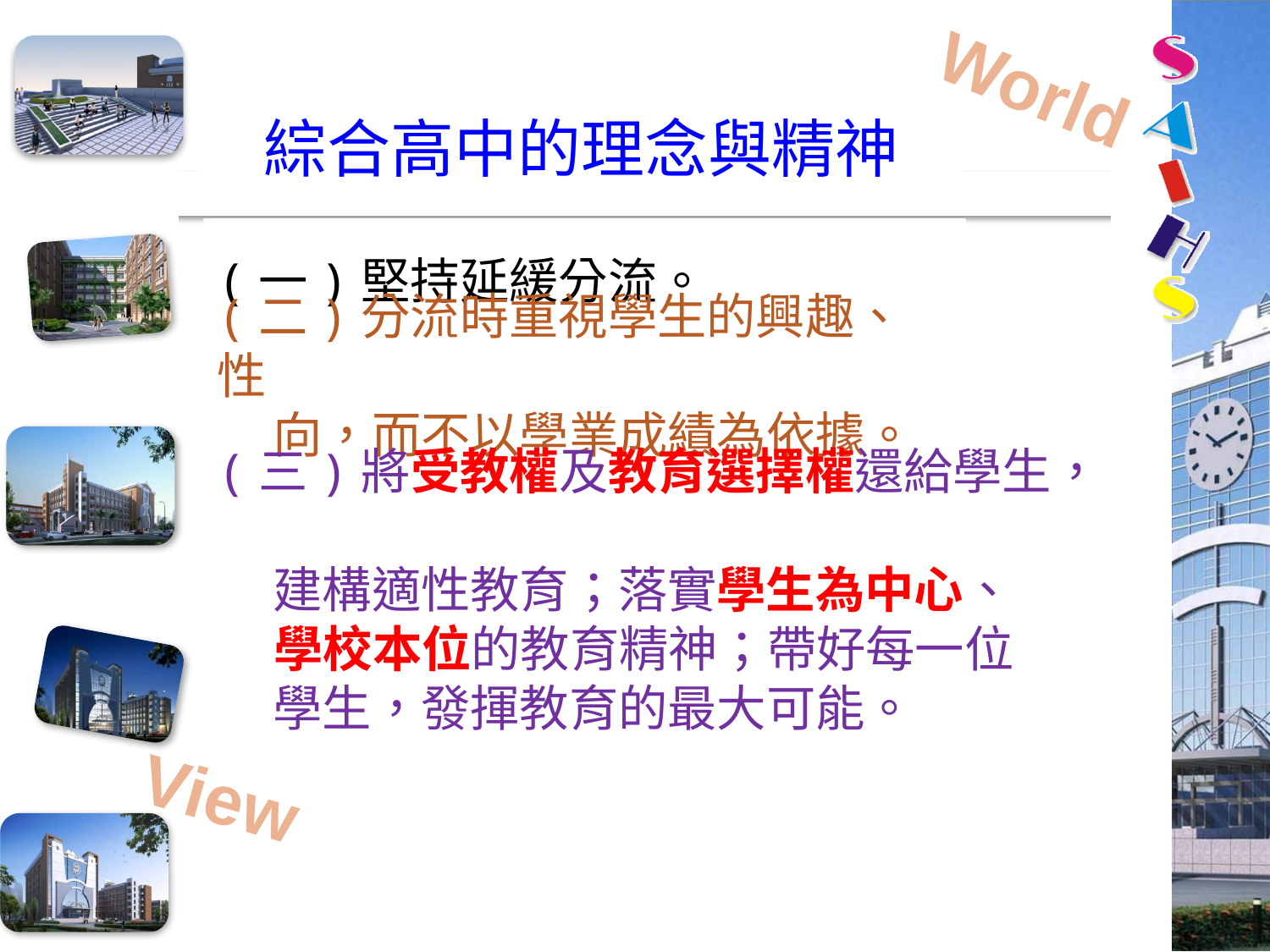

綜合高中的理念與精神
(一)堅持延緩分流。
(二)分流時重視學生的興趣、性
    向，而不以學業成績為依據。
(三)將受教權及教育選擇權還給學生，
    建構適性教育；落實學生為中心、
    學校本位的教育精神；帶好每一位
    學生，發揮教育的最大可能。